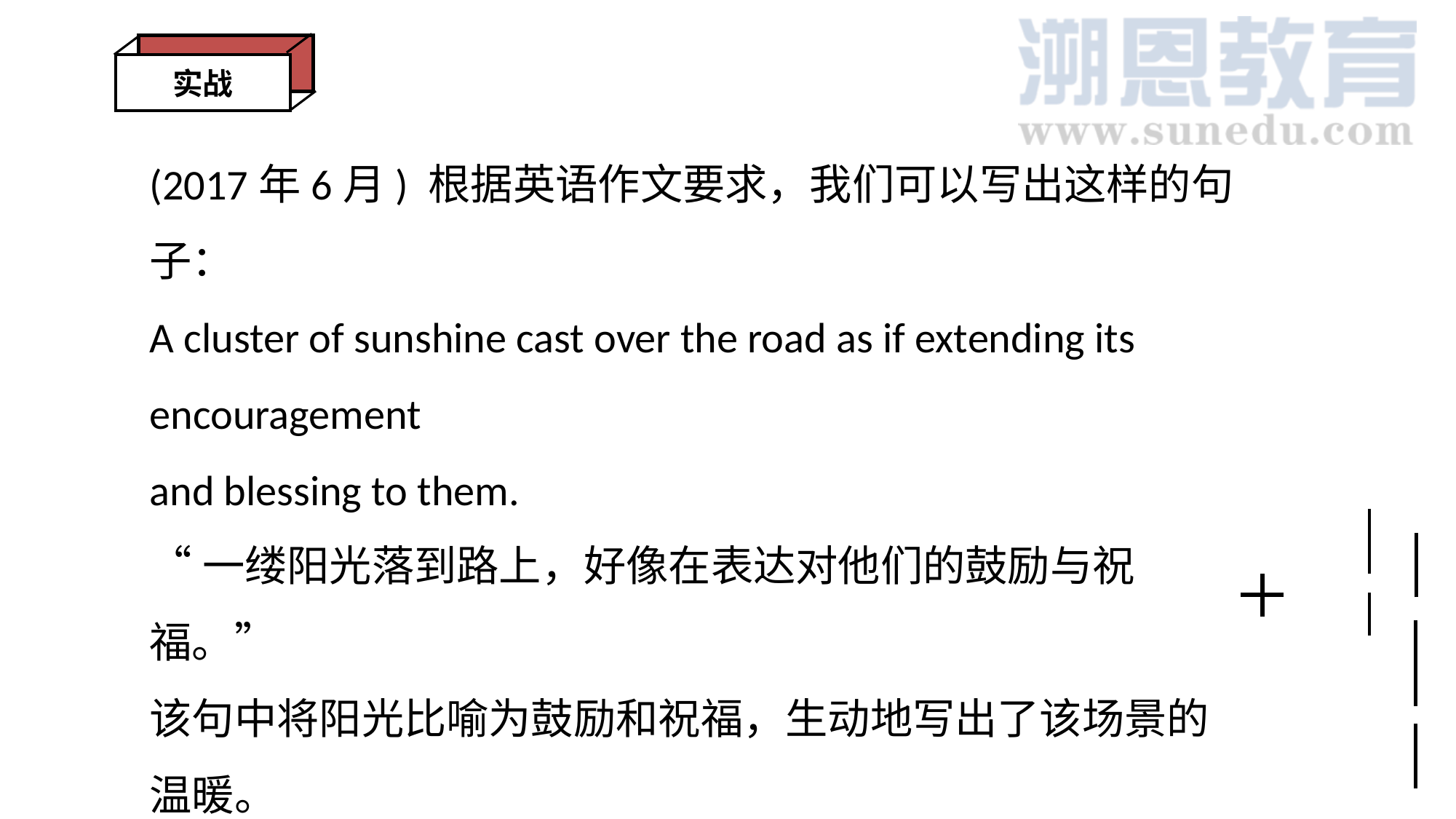

实战
(2017年6月) 根据英语作文要求，我们可以写出这样的句子：
A cluster of sunshine cast over the road as if extending its encouragement
and blessing to them.
“一缕阳光落到路上，好像在表达对他们的鼓励与祝福。”
该句中将阳光比喻为鼓励和祝福，生动地写出了该场景的温暖。